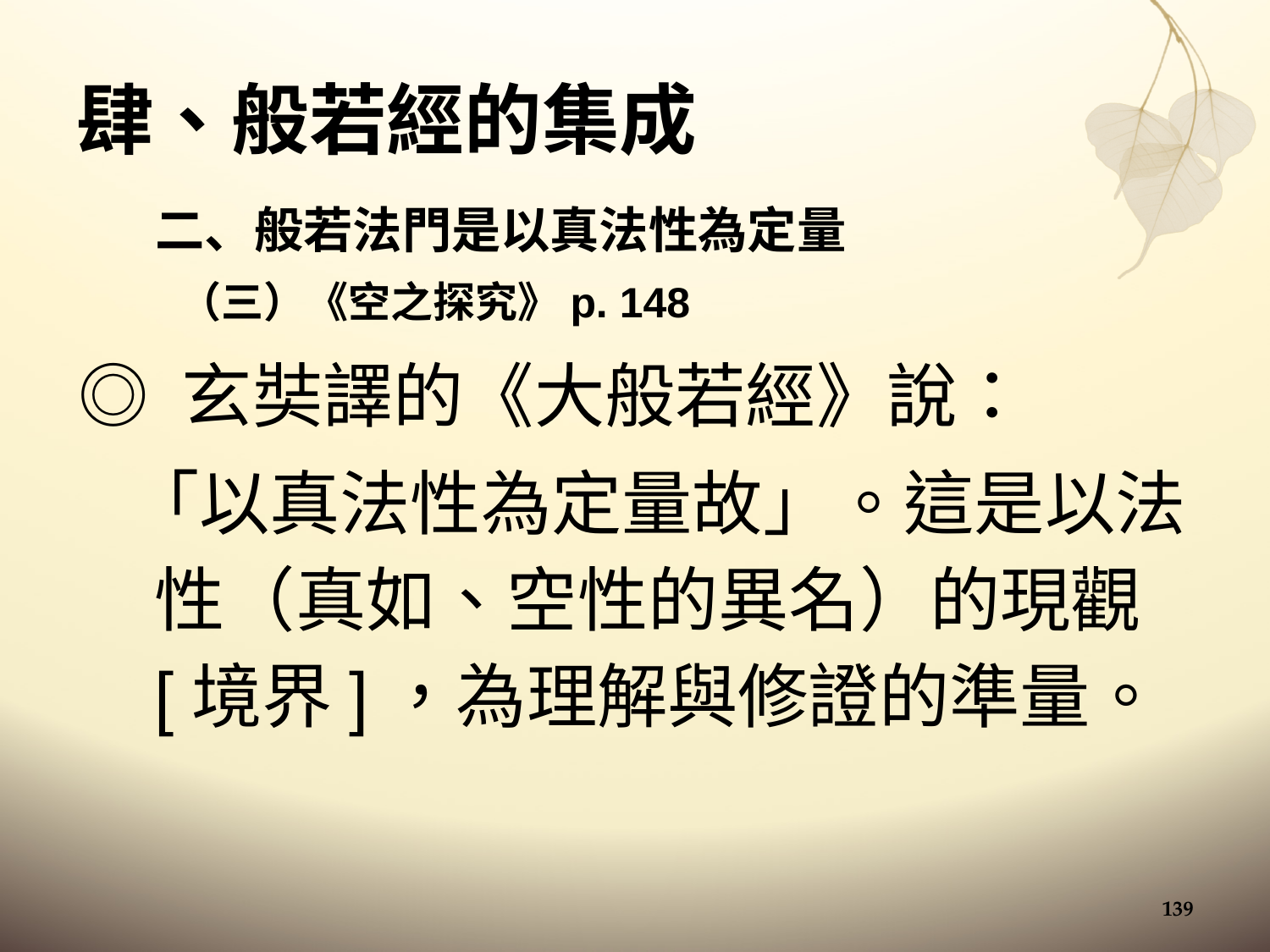

# 肆、般若經的集成
二、般若法門是以真法性為定量
（三）《空之探究》p. 148
◎ 玄奘譯的《大般若經》說：
「以真法性為定量故」。這是以法性（真如、空性的異名）的現觀 [境界]，為理解與修證的準量。
139